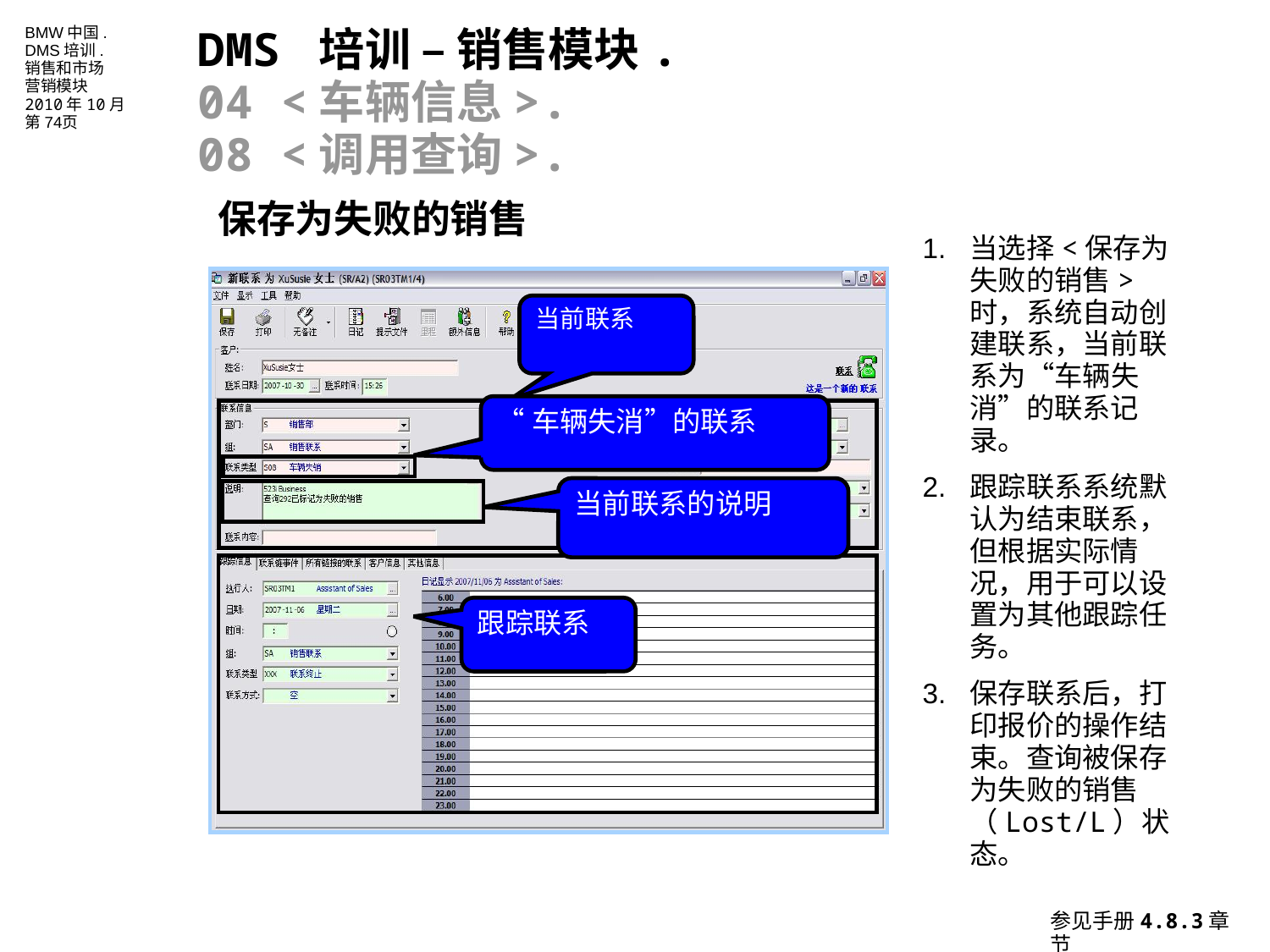

DMS 培训 – 销售模块.
04 <车辆信息>.
08 <调用查询>.
保存为失败的销售
当选择<保存为失败的销售>时，系统自动创建联系，当前联系为“车辆失消”的联系记录。
跟踪联系系统默认为结束联系，但根据实际情况，用于可以设置为其他跟踪任务。
保存联系后，打印报价的操作结束。查询被保存为失败的销售（Lost/L）状态。

当前联系

“车辆失消”的联系
当前联系的说明

跟踪联系
参见手册4.8.3章节